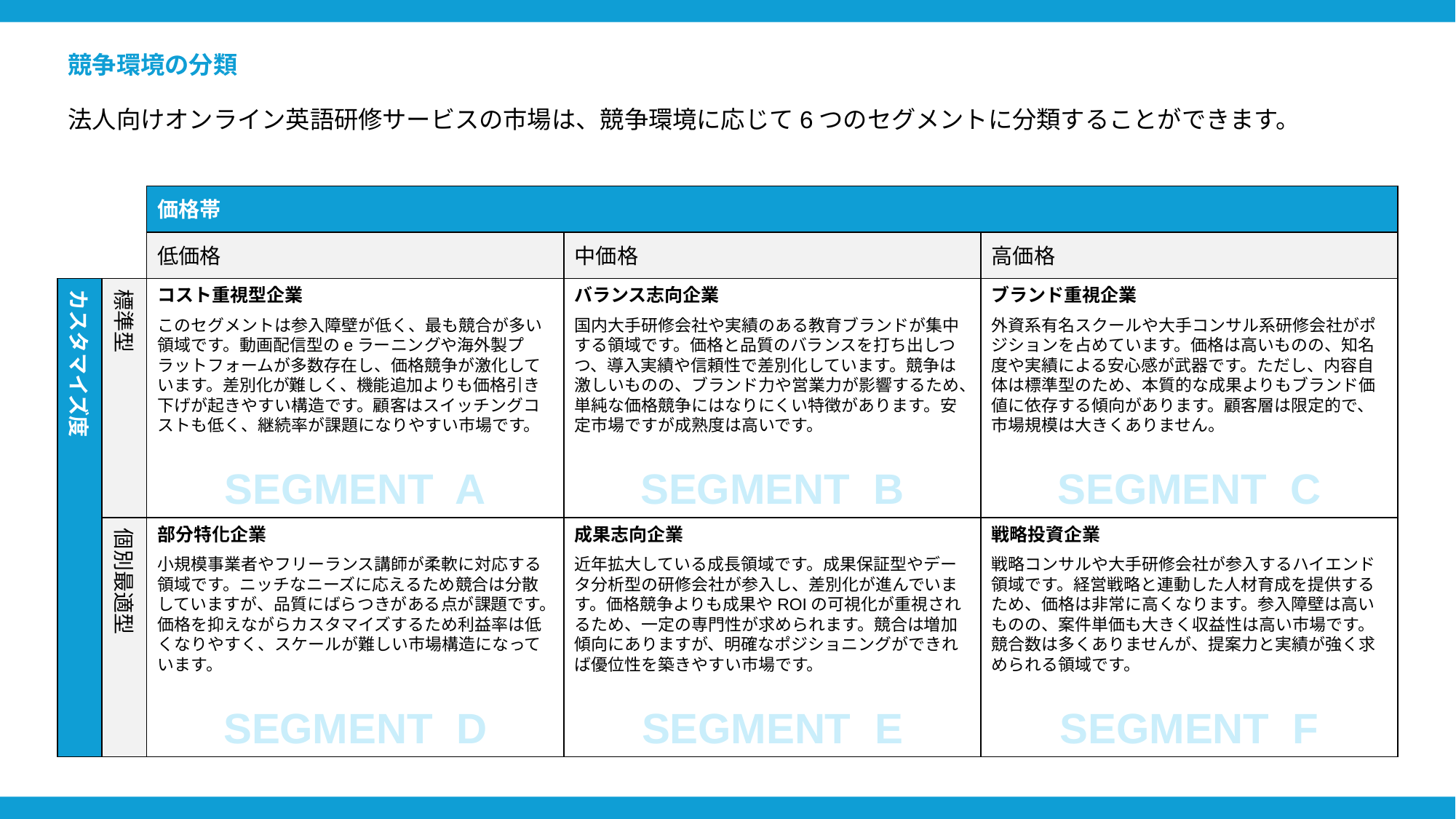

競争環境の分類
法人向けオンライン英語研修サービスの市場は、競争環境に応じて6つのセグメントに分類することができます。
価格帯
低価格
中価格
高価格
カスタマイズ度
標準型
コスト重視型企業
このセグメントは参入障壁が低く、最も競合が多い領域です。動画配信型のeラーニングや海外製プラットフォームが多数存在し、価格競争が激化しています。差別化が難しく、機能追加よりも価格引き下げが起きやすい構造です。顧客はスイッチングコストも低く、継続率が課題になりやすい市場です。
バランス志向企業
国内大手研修会社や実績のある教育ブランドが集中する領域です。価格と品質のバランスを打ち出しつつ、導入実績や信頼性で差別化しています。競争は激しいものの、ブランド力や営業力が影響するため、単純な価格競争にはなりにくい特徴があります。安定市場ですが成熟度は高いです。
ブランド重視企業
外資系有名スクールや大手コンサル系研修会社がポジションを占めています。価格は高いものの、知名度や実績による安心感が武器です。ただし、内容自体は標準型のため、本質的な成果よりもブランド価値に依存する傾向があります。顧客層は限定的で、市場規模は大きくありません。
SEGMENT  A
SEGMENT  B
SEGMENT  C
個別最適型
部分特化企業
小規模事業者やフリーランス講師が柔軟に対応する領域です。ニッチなニーズに応えるため競合は分散していますが、品質にばらつきがある点が課題です。価格を抑えながらカスタマイズするため利益率は低くなりやすく、スケールが難しい市場構造になっています。
成果志向企業
近年拡大している成長領域です。成果保証型やデータ分析型の研修会社が参入し、差別化が進んでいます。価格競争よりも成果やROIの可視化が重視されるため、一定の専門性が求められます。競合は増加傾向にありますが、明確なポジショニングができれば優位性を築きやすい市場です。
戦略投資企業
戦略コンサルや大手研修会社が参入するハイエンド領域です。経営戦略と連動した人材育成を提供するため、価格は非常に高くなります。参入障壁は高いものの、案件単価も大きく収益性は高い市場です。競合数は多くありませんが、提案力と実績が強く求められる領域です。
SEGMENT  D
SEGMENT  E
SEGMENT  F